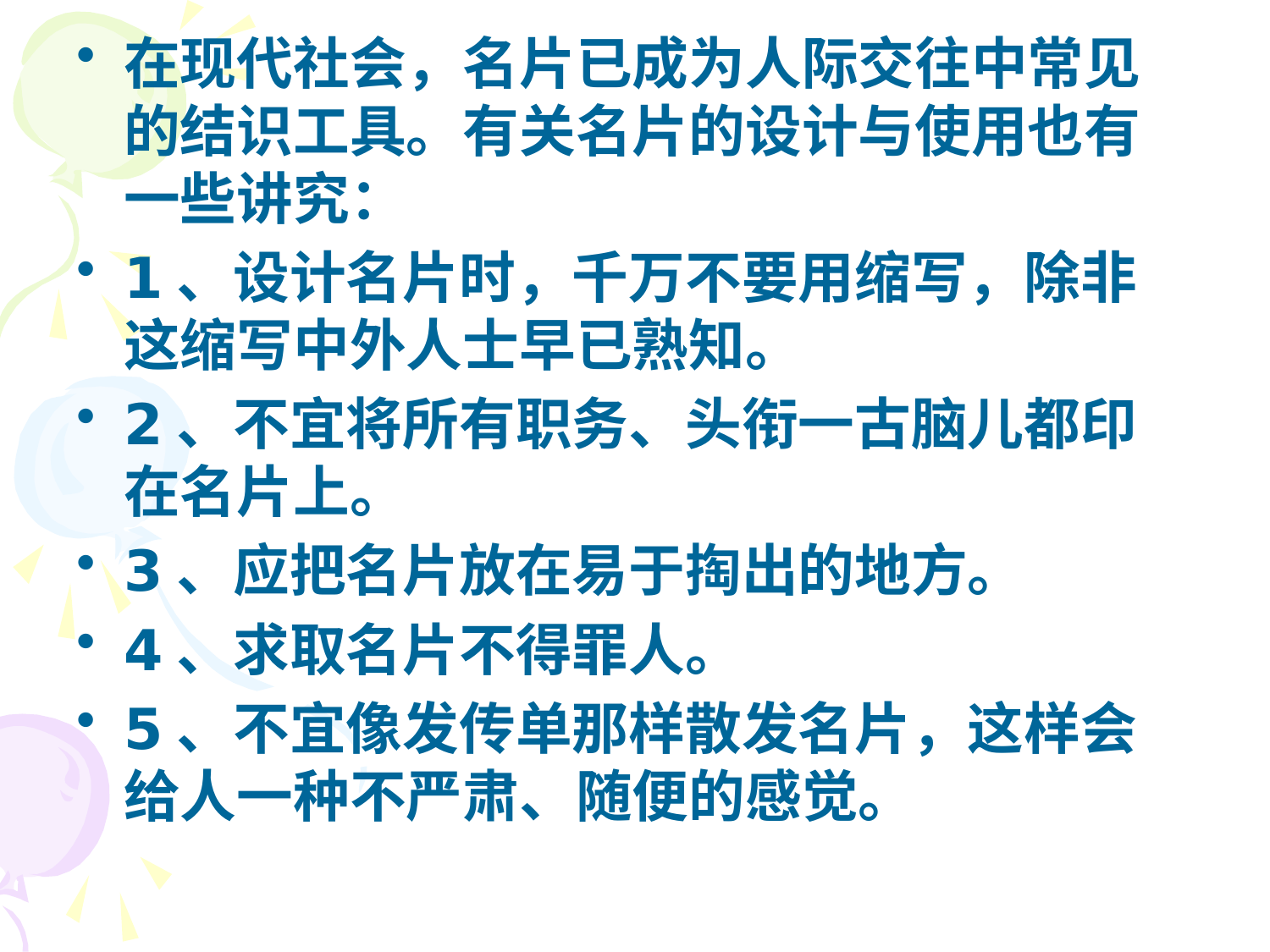

在现代社会，名片已成为人际交往中常见的结识工具。有关名片的设计与使用也有一些讲究：
1、设计名片时，千万不要用缩写，除非这缩写中外人士早已熟知。
2、不宜将所有职务、头衔一古脑儿都印在名片上。
3、应把名片放在易于掏出的地方。
4、求取名片不得罪人。
5、不宜像发传单那样散发名片，这样会给人一种不严肃、随便的感觉。